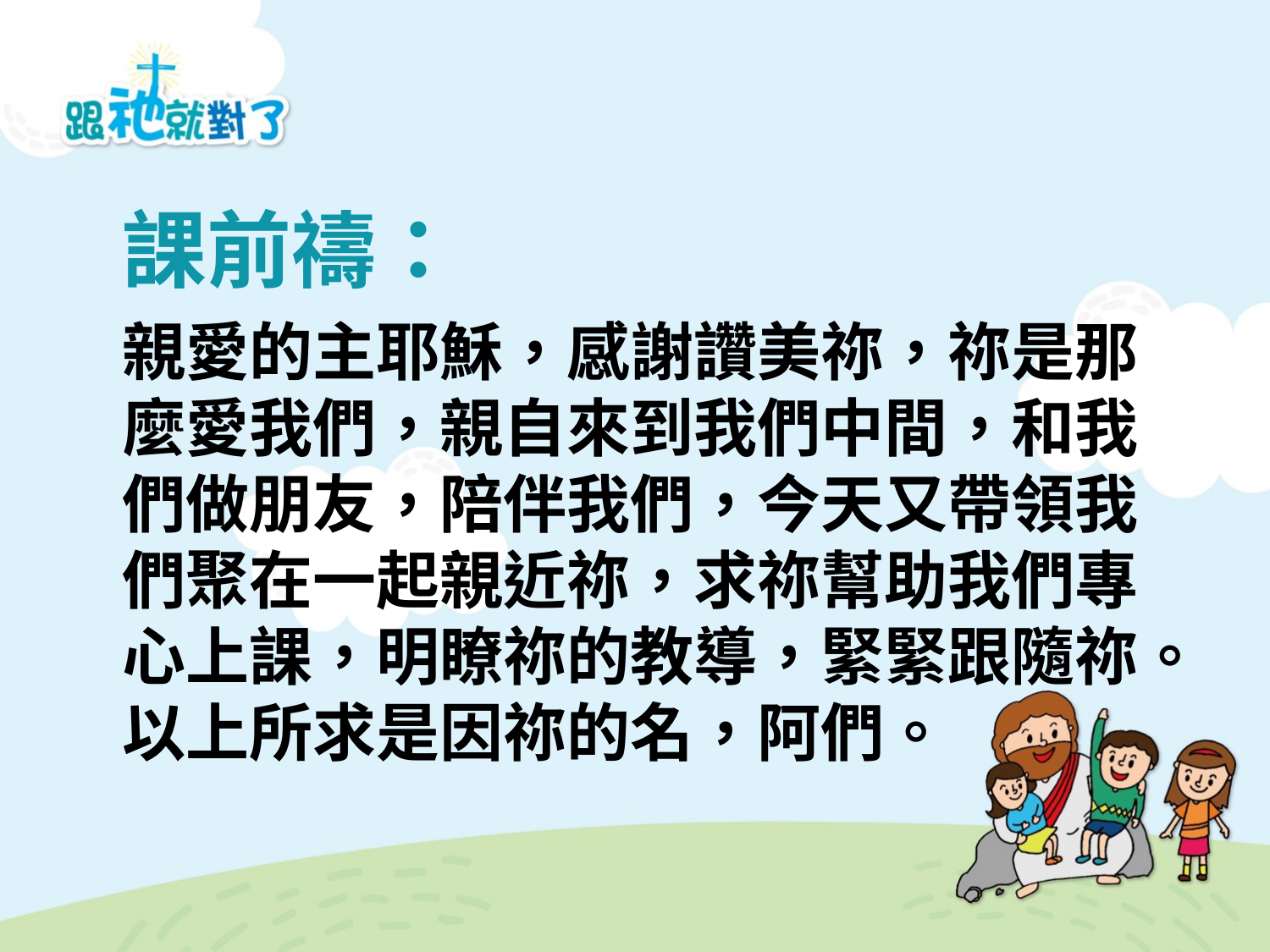

課前禱：
親愛的主耶穌，感謝讚美祢，祢是那麼愛我們，親自來到我們中間，和我們做朋友，陪伴我們，今天又帶領我們聚在一起親近祢，求祢幫助我們專心上課，明瞭祢的教導，緊緊跟隨祢。以上所求是因祢的名，阿們。